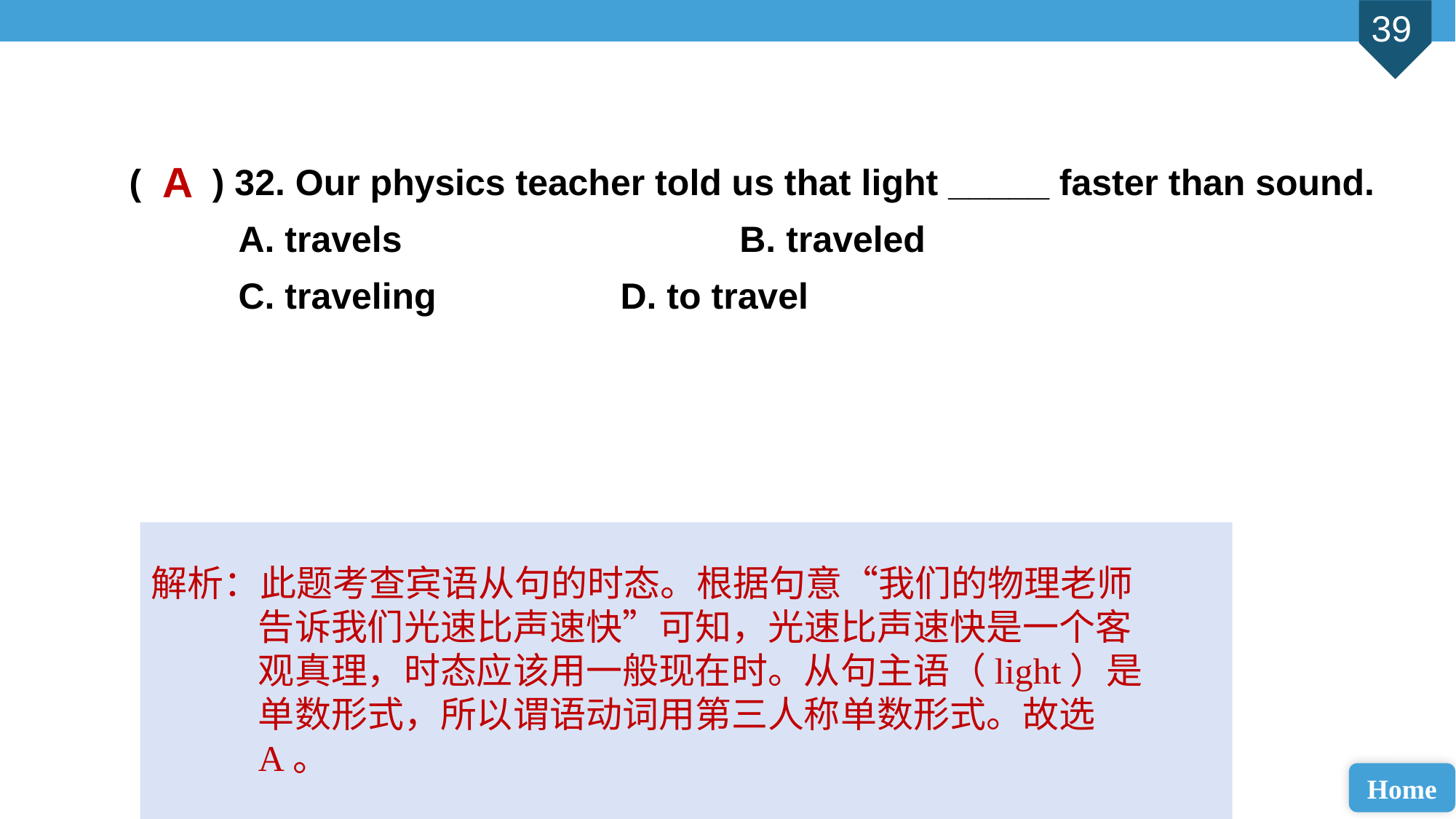

(       ) 32. Our physics teacher told us that light _____ faster than sound.
A. travels			 B. traveled
C. traveling 		D. to travel
A

解析：此题考查宾语从句的时态。根据句意“我们的物理老师告诉我们光速比声速快”可知，光速比声速快是一个客观真理，时态应该用一般现在时。从句主语（light）是单数形式，所以谓语动词用第三人称单数形式。故选A。